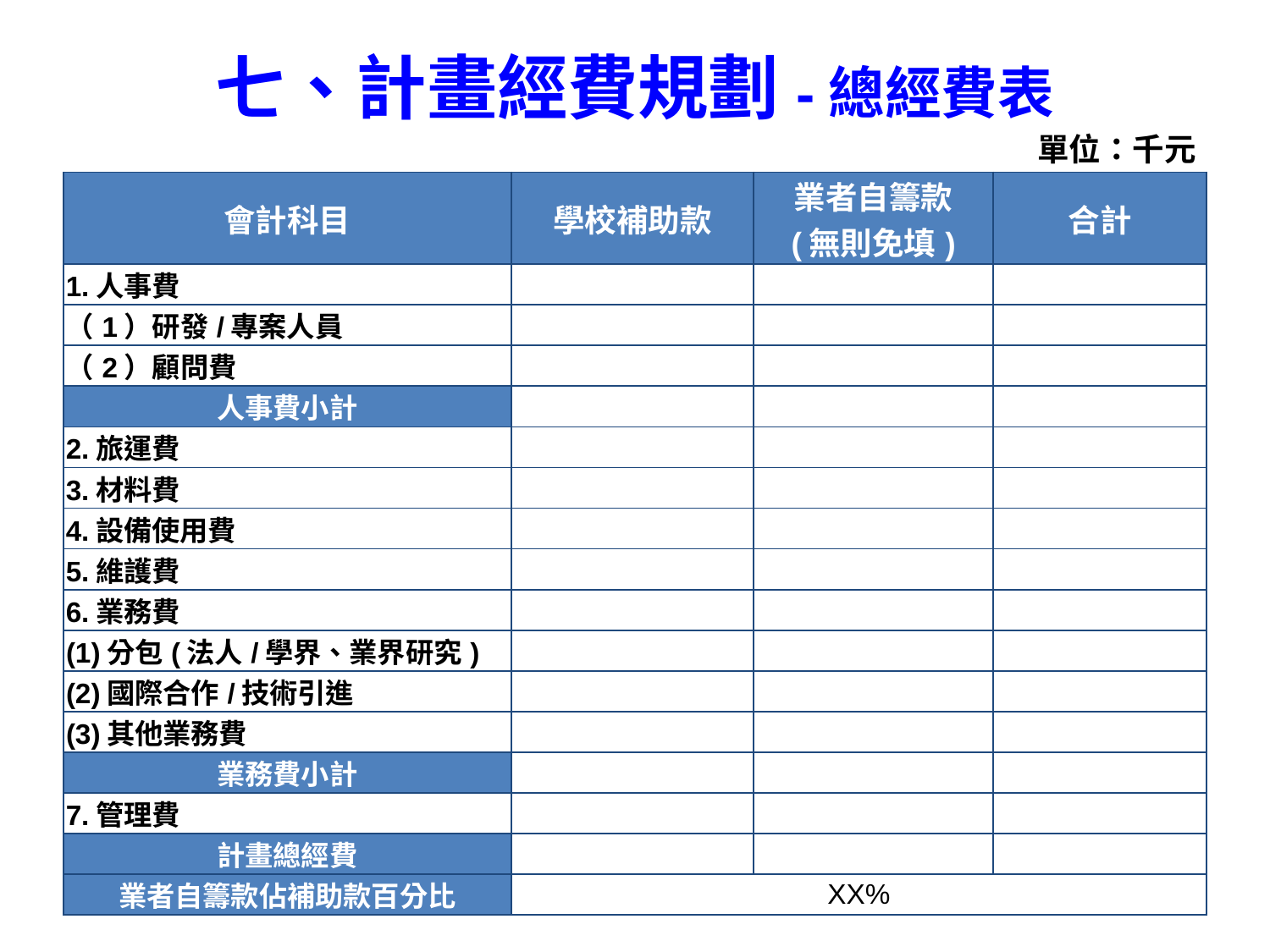

# 七、計畫經費規劃-總經費表
單位：千元
| 會計科目 | 學校補助款 | 業者自籌款 (無則免填) | 合計 |
| --- | --- | --- | --- |
| 1.人事費 |  |  |  |
| （1）研發/專案人員 |  |  |  |
| （2）顧問費 |  |  |  |
| 人事費小計 |  |  |  |
| 2.旅運費 |  |  |  |
| 3.材料費 |  |  |  |
| 4.設備使用費 |  |  |  |
| 5.維護費 |  |  |  |
| 6.業務費 |  |  |  |
| (1)分包(法人/學界、業界研究) |  |  |  |
| (2)國際合作/技術引進 |  |  |  |
| (3)其他業務費 |  |  |  |
| 業務費小計 |  |  |  |
| 7.管理費 |  |  |  |
| 計畫總經費 |  |  |  |
| 業者自籌款佔補助款百分比 | XX% |  |  |